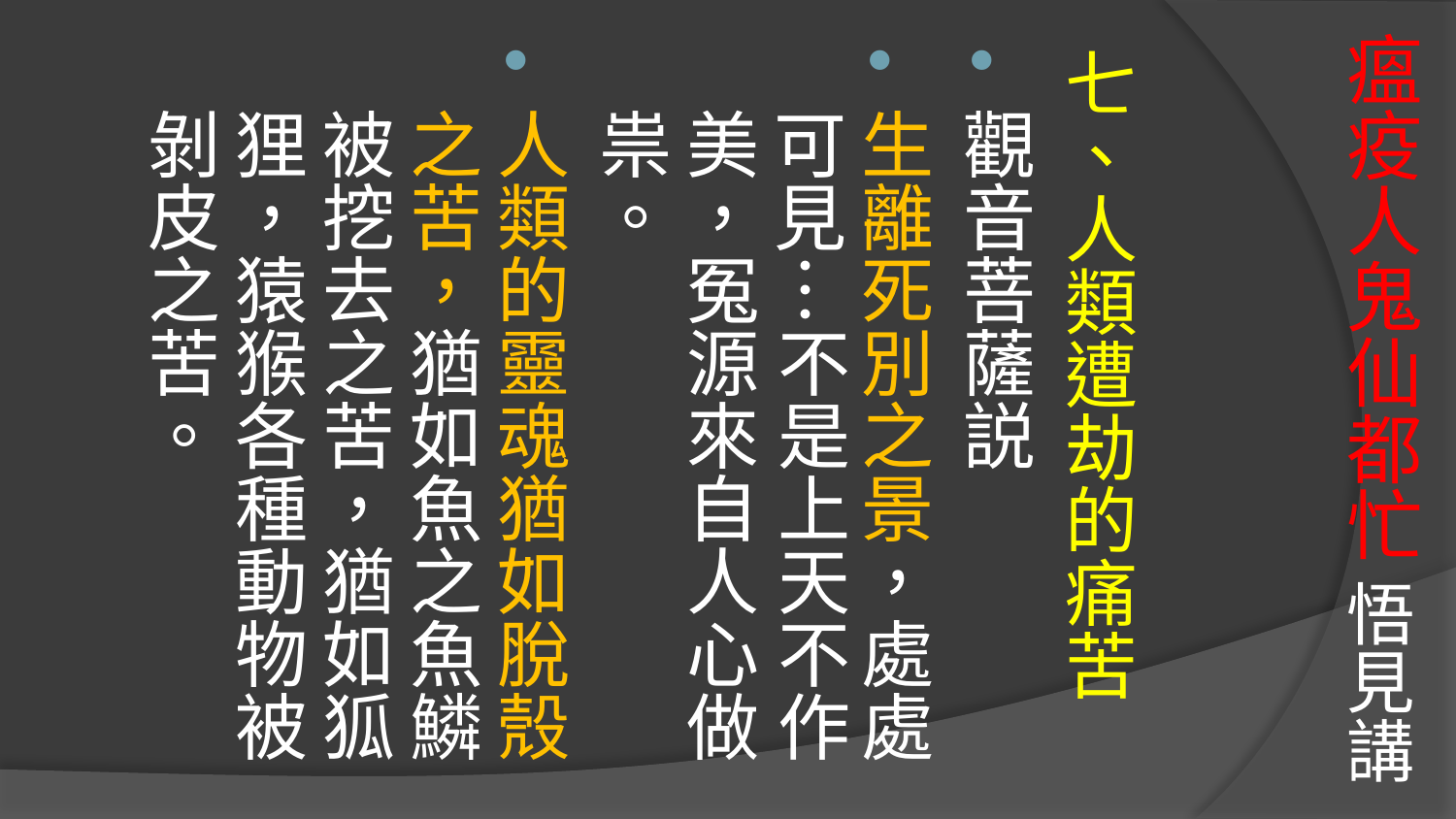

# 瘟疫人鬼仙都忙 悟見講
七、人類遭劫的痛苦
觀音菩薩説
生離死別之景，處處可見…不是上天不作美，冤源來自人心做祟。
人類的靈魂猶如脫殼之苦，猶如魚之魚鱗被挖去之苦，猶如狐狸，猿猴各種動物被剝皮之苦。